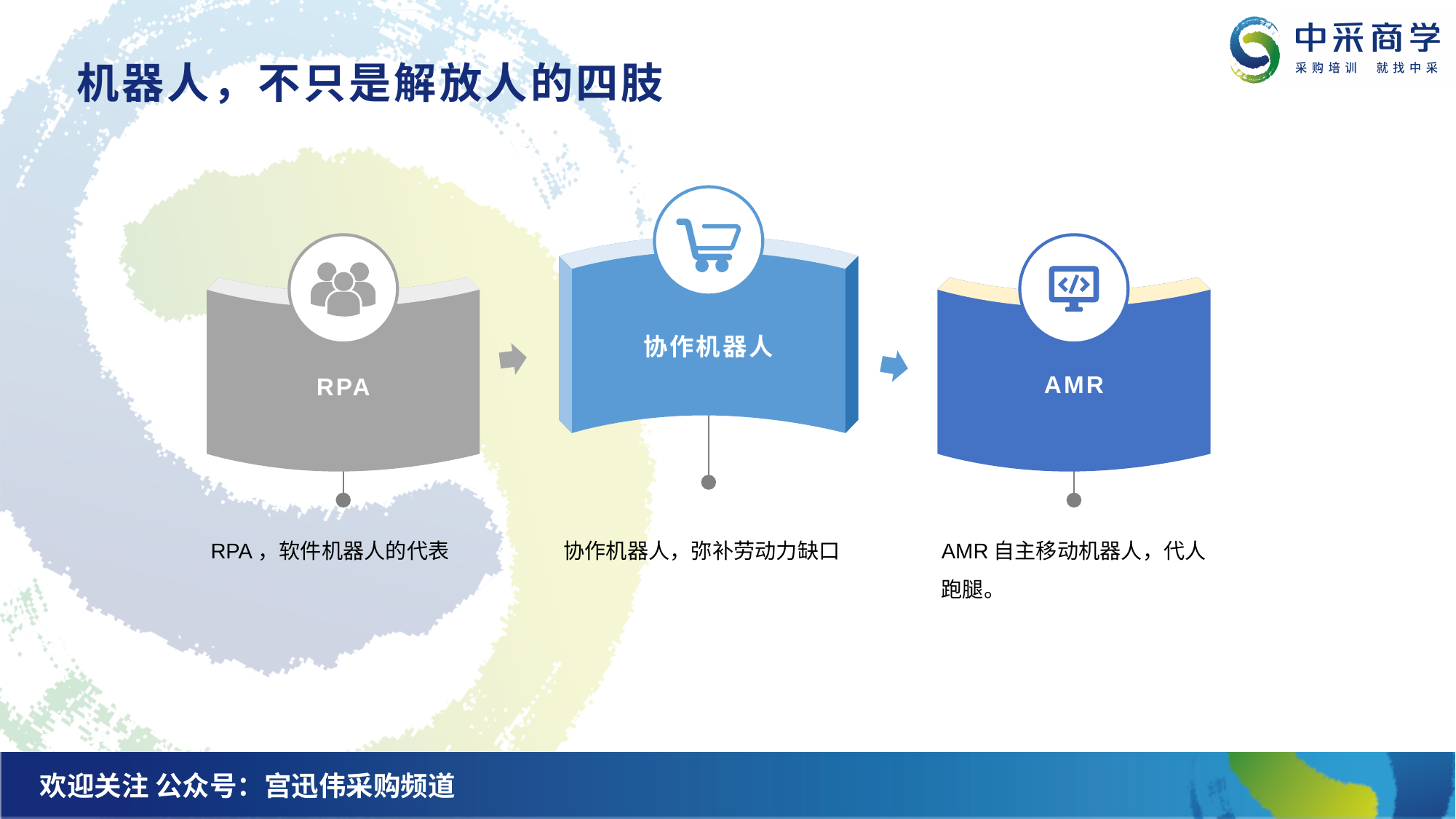

# 机器人，不只是解放人的四肢

协作机器人

AMR
RPA
 协作机器人，弥补劳动力缺口
RPA，软件机器人的代表
AMR自主移动机器人，代人跑腿。
22